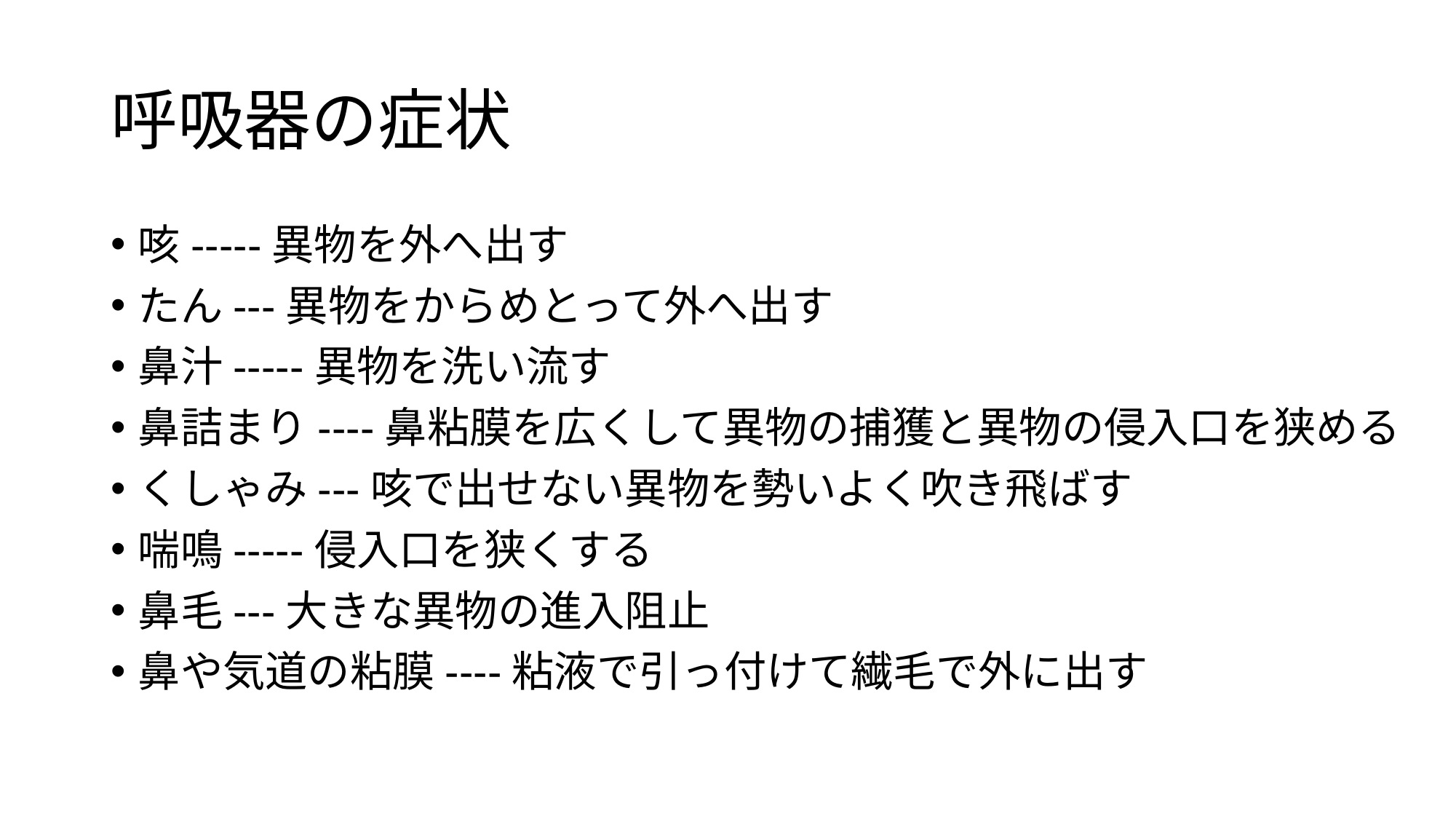

# 呼吸器の症状
咳-----異物を外へ出す
たん---異物をからめとって外へ出す
鼻汁-----異物を洗い流す
鼻詰まり----鼻粘膜を広くして異物の捕獲と異物の侵入口を狭める
くしゃみ---咳で出せない異物を勢いよく吹き飛ばす
喘鳴-----侵入口を狭くする
鼻毛---大きな異物の進入阻止
鼻や気道の粘膜----粘液で引っ付けて繊毛で外に出す